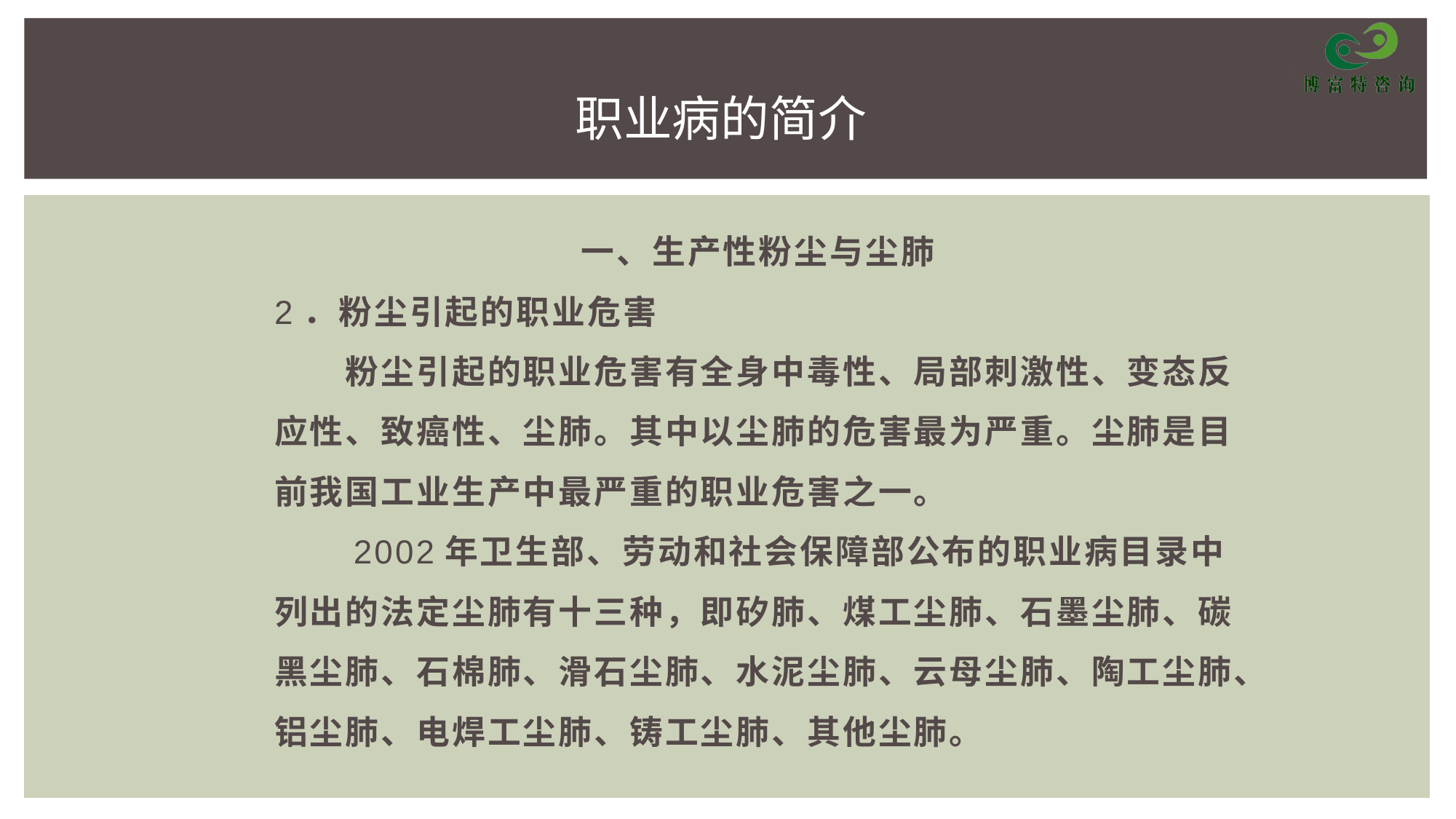

职业病的简介
一、生产性粉尘与尘肺
2．粉尘引起的职业危害
　　粉尘引起的职业危害有全身中毒性、局部刺激性、变态反应性、致癌性、尘肺。其中以尘肺的危害最为严重。尘肺是目前我国工业生产中最严重的职业危害之一。
　　2002年卫生部、劳动和社会保障部公布的职业病目录中列出的法定尘肺有十三种，即矽肺、煤工尘肺、石墨尘肺、碳黑尘肺、石棉肺、滑石尘肺、水泥尘肺、云母尘肺、陶工尘肺、铝尘肺、电焊工尘肺、铸工尘肺、其他尘肺。